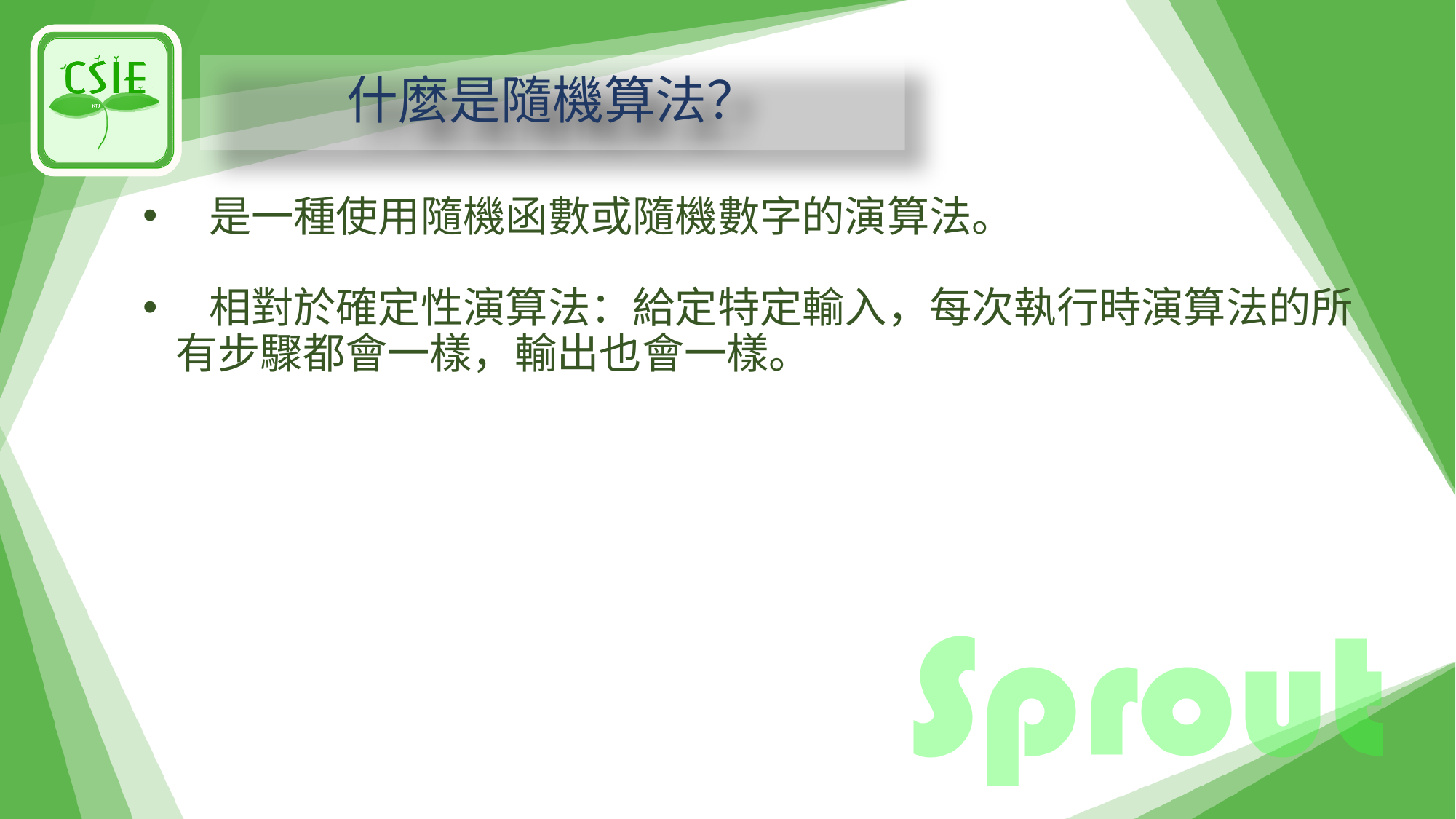

# 什麼是隨機算法？
 是一種使用隨機函數或隨機數字的演算法。

 相對於確定性演算法：給定特定輸入，每次執行時演算法的所有步驟都會一樣，輸出也會一樣。